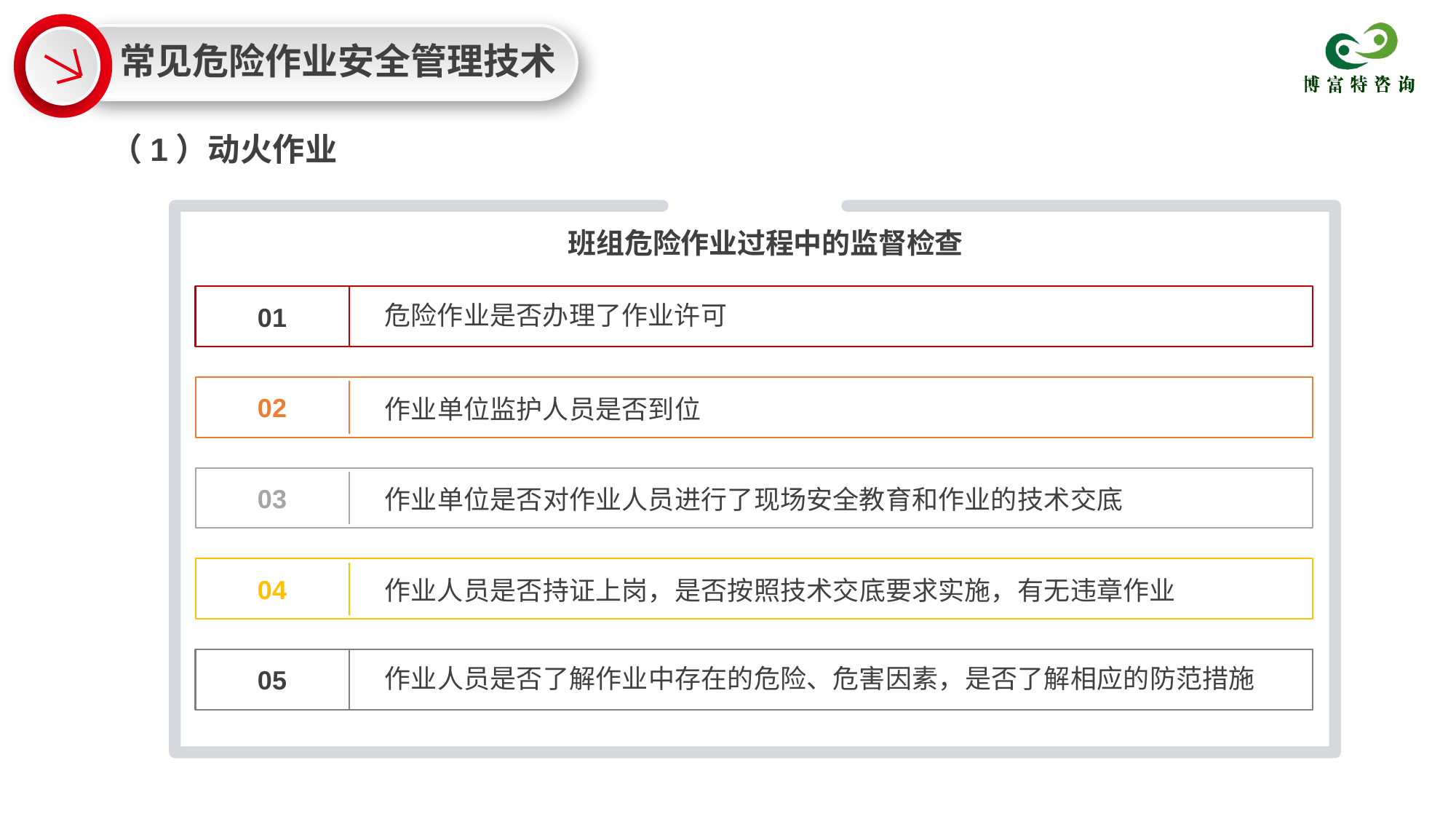

常见危险作业安全管理技术
（1）动火作业

班组危险作业过程中的监督检查

01

危险作业是否办理了作业许可

02

作业单位监护人员是否到位

03

作业单位是否对作业人员进行了现场安全教育和作业的技术交底

04

作业人员是否持证上岗，是否按照技术交底要求实施，有无违章作业

05

作业人员是否了解作业中存在的危险、危害因素，是否了解相应的防范措施